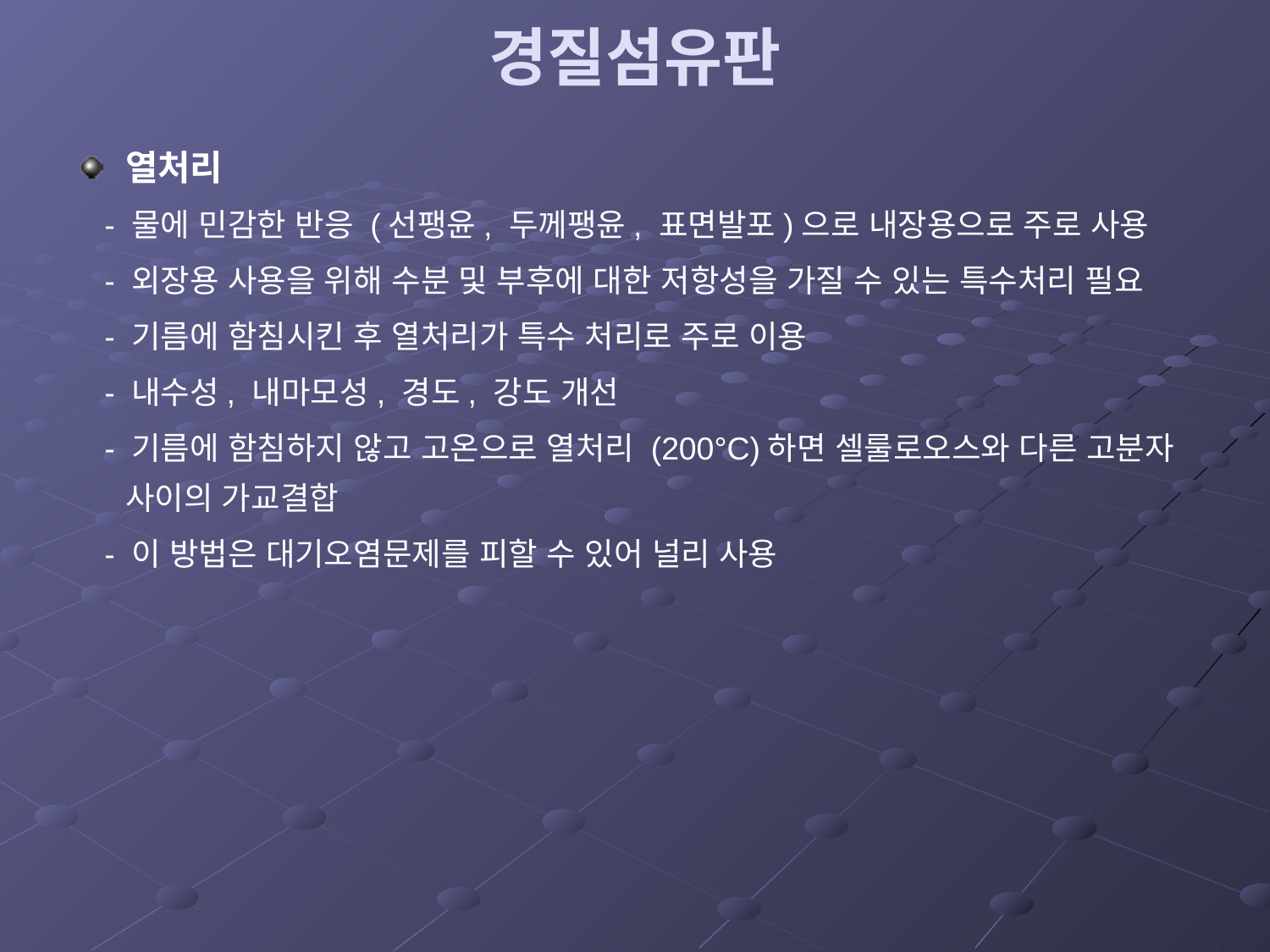

# 경질섬유판
열처리
   - 물에 민감한 반응 (선팽윤, 두께팽윤, 표면발포)으로 내장용으로 주로 사용
   - 외장용 사용을 위해 수분 및 부후에 대한 저항성을 가질 수 있는 특수처리 필요
   - 기름에 함침시킨 후 열처리가 특수 처리로 주로 이용
   - 내수성, 내마모성, 경도, 강도 개선
   - 기름에 함침하지 않고 고온으로 열처리 (200°C)하면 셀룰로오스와 다른 고분자 사이의 가교결합
   - 이 방법은 대기오염문제를 피할 수 있어 널리 사용